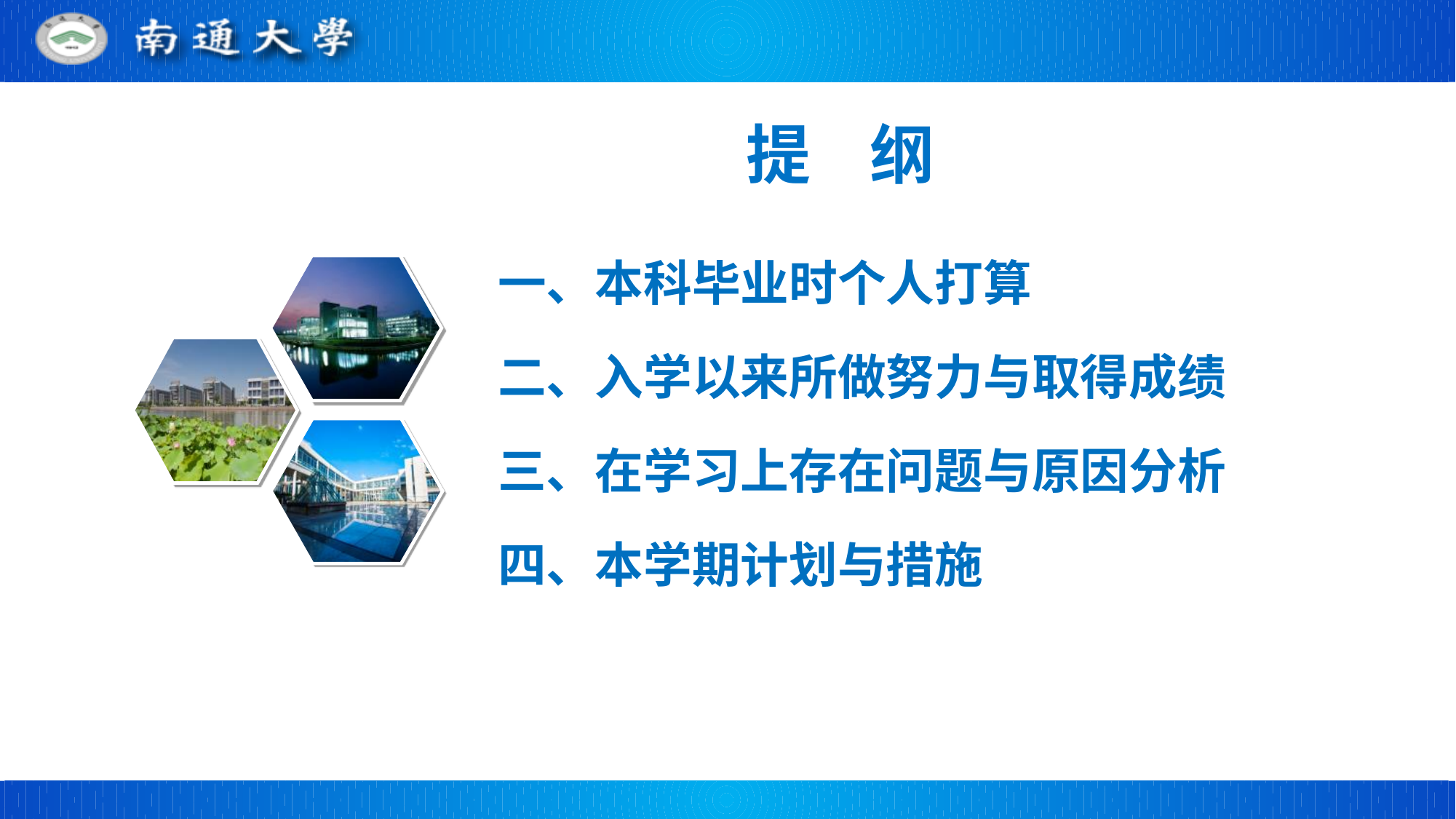

提    纲
一、本科毕业时个人打算
二、入学以来所做努力与取得成绩
三、在学习上存在问题与原因分析
四、本学期计划与措施